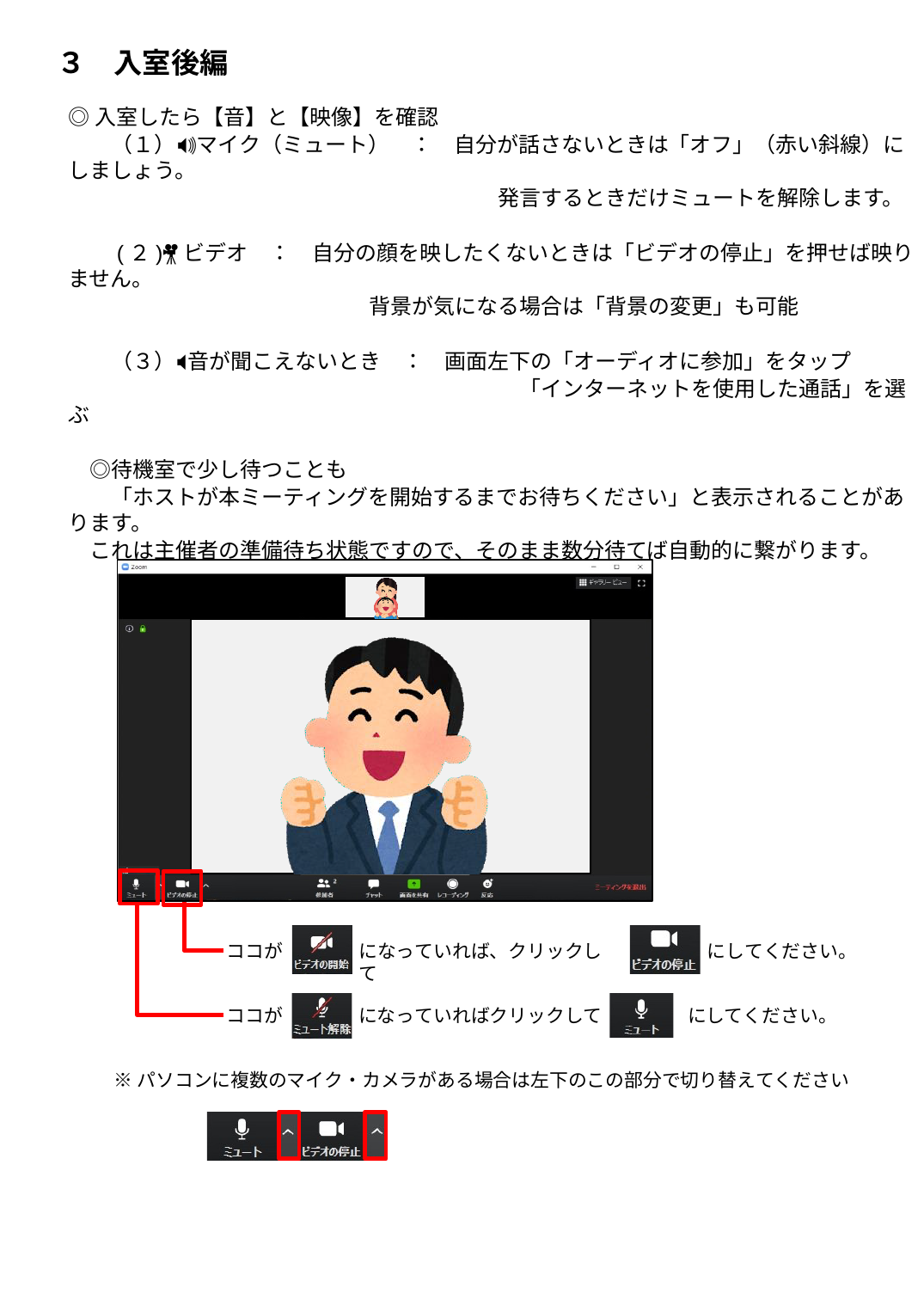

３　入室後編

◎入室したら【音】と【映像】を確認
　　（１）🔊マイク（ミュート）　：　自分が話さないときは「オフ」（赤い斜線）にしましょう。
　　　　　　　　　　　　　　　　　　　　発言するときだけミュートを解除します。

　　(２)🎥ビデオ　：　自分の顔を映したくないときは「ビデオの停止」を押せば映りません。
　　　　　　　　　　　　　　背景が気になる場合は「背景の変更」も可能

　　（３）🔈音が聞こえないとき　：　画面左下の「オーディオに参加」をタップ
　　　　　　　　　　　　　　　　　　　　　「インターネットを使用した通話」を選ぶ

　◎待機室で少し待つことも
　　「ホストが本ミーティングを開始するまでお待ちください」と表示されることがあります。
　これは主催者の準備待ち状態ですので、そのまま数分待てば自動的に繋がります。

ココが
になっていれば、クリックして
にしてください。

ココが
になっていればクリックして
にしてください。
※パソコンに複数のマイク・カメラがある場合は左下のこの部分で切り替えてください